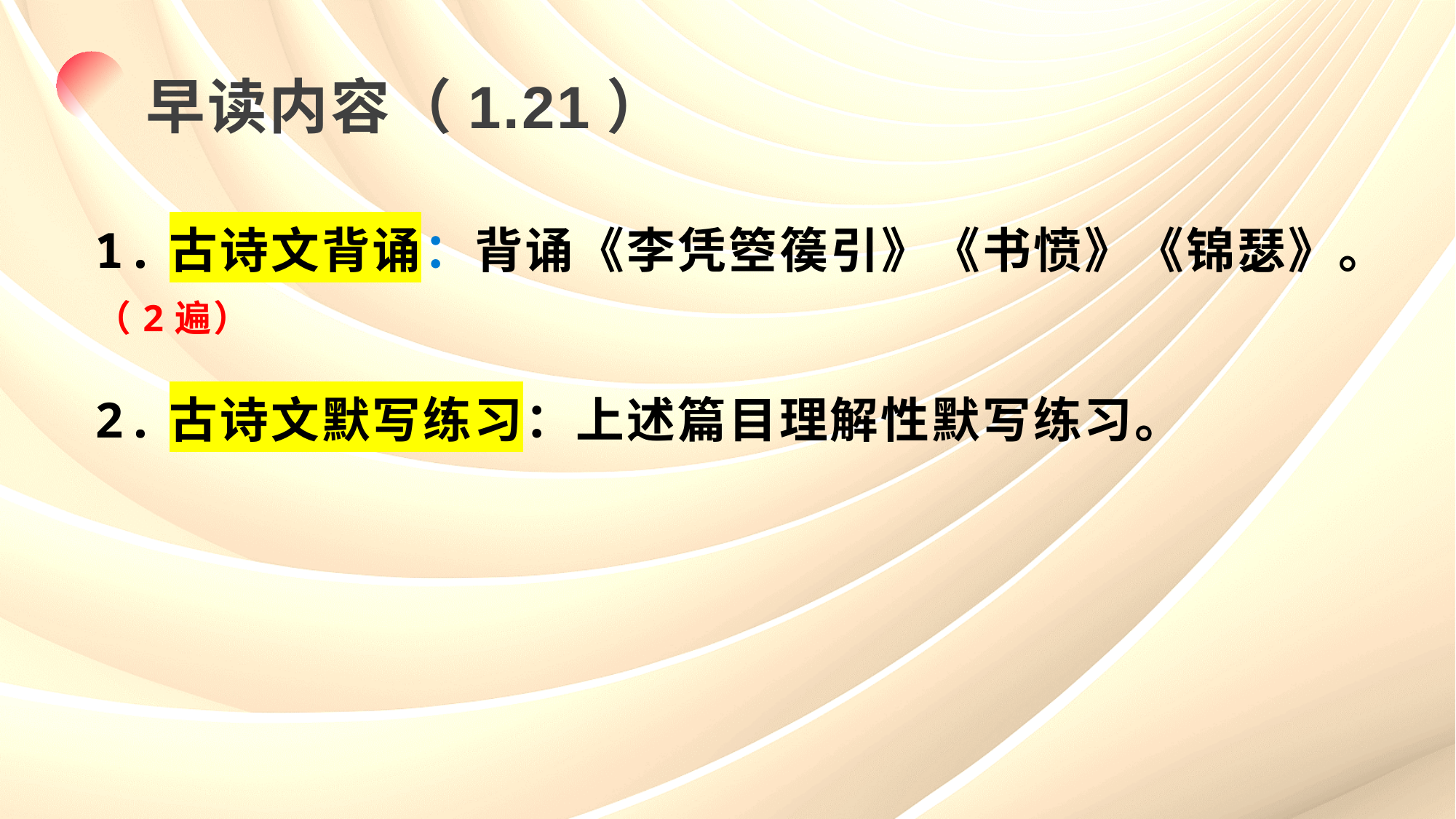

早读内容（1.21）
1.古诗文背诵：背诵《李凭箜篌引》《书愤》《锦瑟》。（2遍）
2.古诗文默写练习：上述篇目理解性默写练习。